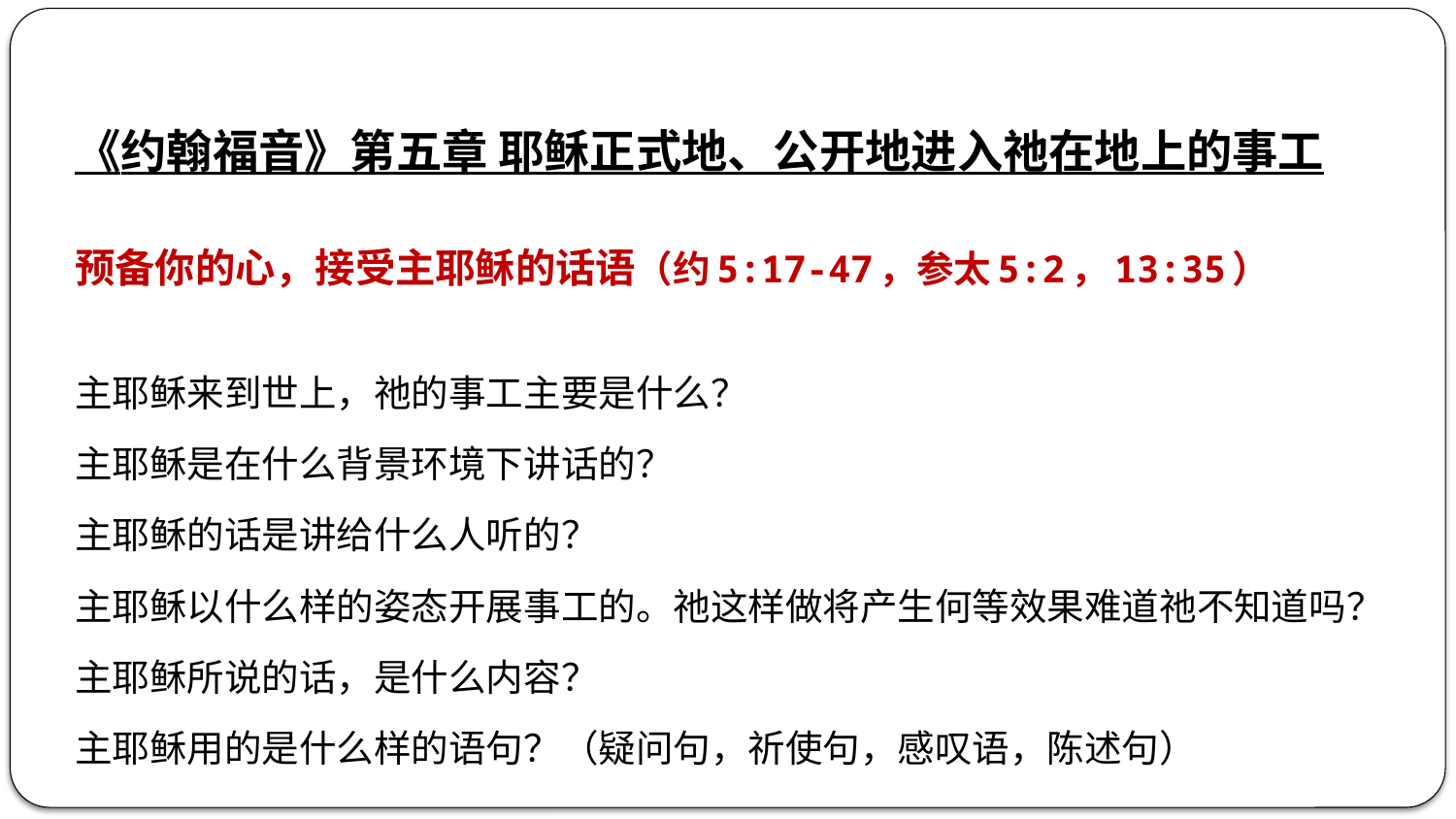

《约翰福音》第五章 耶稣正式地、公开地进入祂在地上的事工

预备你的心，接受主耶稣的话语（约5:17-47，参太5:2，13:35）

主耶稣来到世上，祂的事工主要是什么？
主耶稣是在什么背景环境下讲话的？
主耶稣的话是讲给什么人听的？
主耶稣以什么样的姿态开展事工的。祂这样做将产生何等效果难道祂不知道吗？
主耶稣所说的话，是什么内容？
主耶稣用的是什么样的语句？（疑问句，祈使句，感叹语，陈述句）